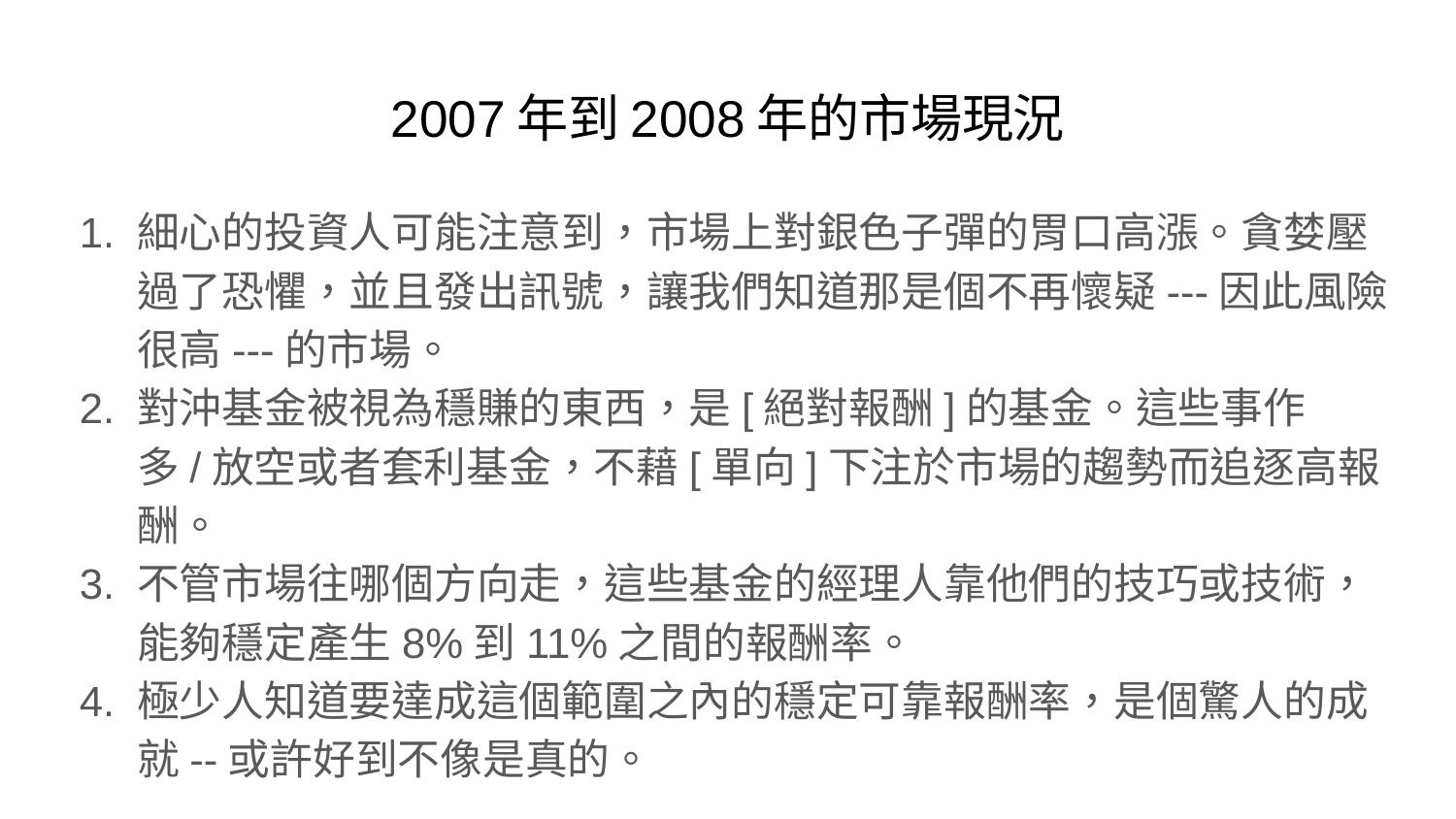

# 2007年到2008年的市場現況
細心的投資人可能注意到，市場上對銀色子彈的胃口高漲。貪婪壓過了恐懼，並且發出訊號，讓我們知道那是個不再懷疑---因此風險很高---的市場。
對沖基金被視為穩賺的東西，是[絕對報酬]的基金。這些事作多/放空或者套利基金，不藉[單向]下注於市場的趨勢而追逐高報酬。
不管市場往哪個方向走，這些基金的經理人靠他們的技巧或技術，能夠穩定產生8%到11%之間的報酬率。
極少人知道要達成這個範圍之內的穩定可靠報酬率，是個驚人的成就--或許好到不像是真的。